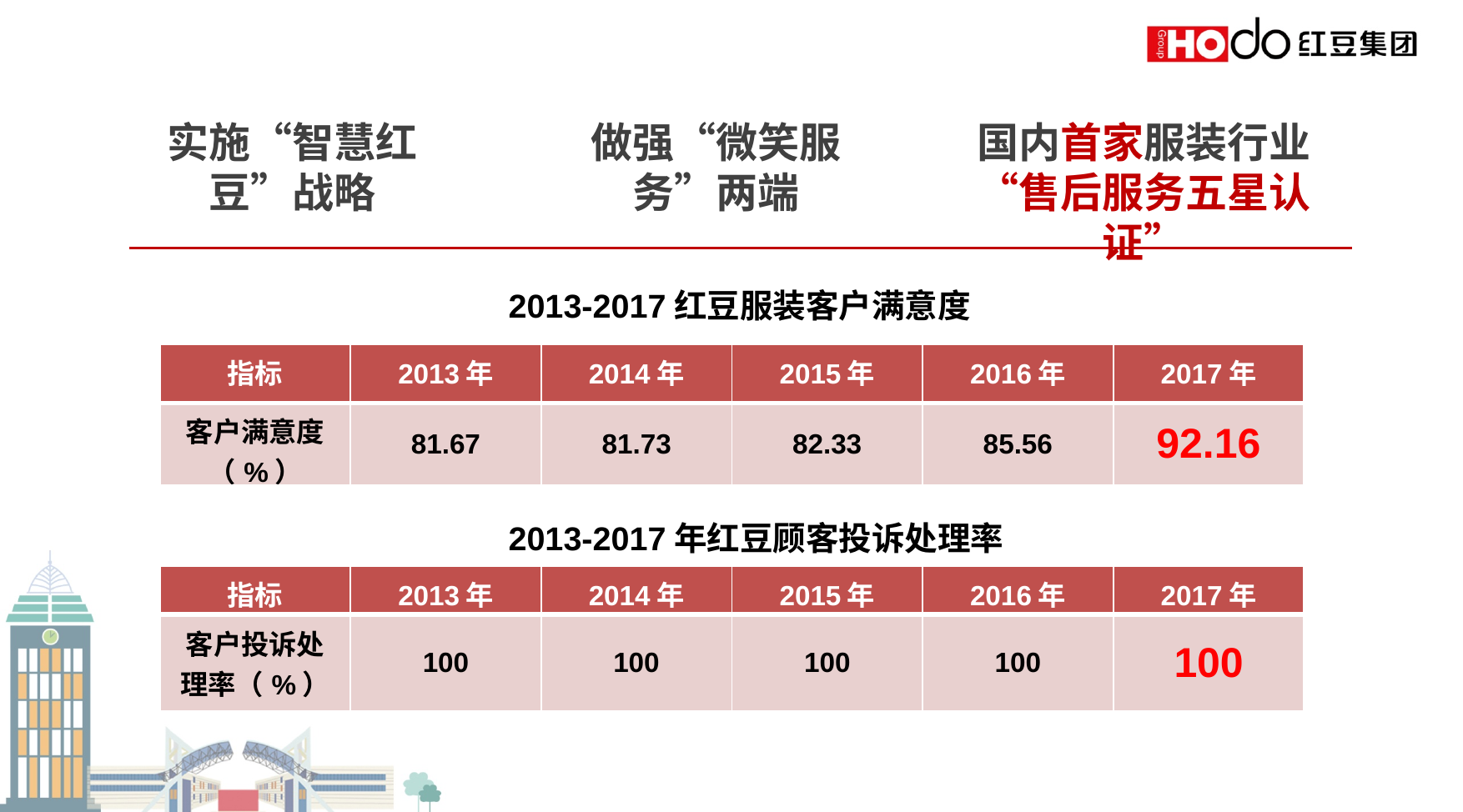

实施“智慧红豆”战略
做强“微笑服务”两端
国内首家服装行业“售后服务五星认证”
2013-2017红豆服装客户满意度
| 指标 | 2013年 | 2014年 | 2015年 | 2016年 | 2017年 |
| --- | --- | --- | --- | --- | --- |
| 客户满意度（%） | 81.67 | 81.73 | 82.33 | 85.56 | 92.16 |
2013-2017年红豆顾客投诉处理率
| 指标 | 2013年 | 2014年 | 2015年 | 2016年 | 2017年 |
| --- | --- | --- | --- | --- | --- |
| 客户投诉处理率（%） | 100 | 100 | 100 | 100 | 100 |